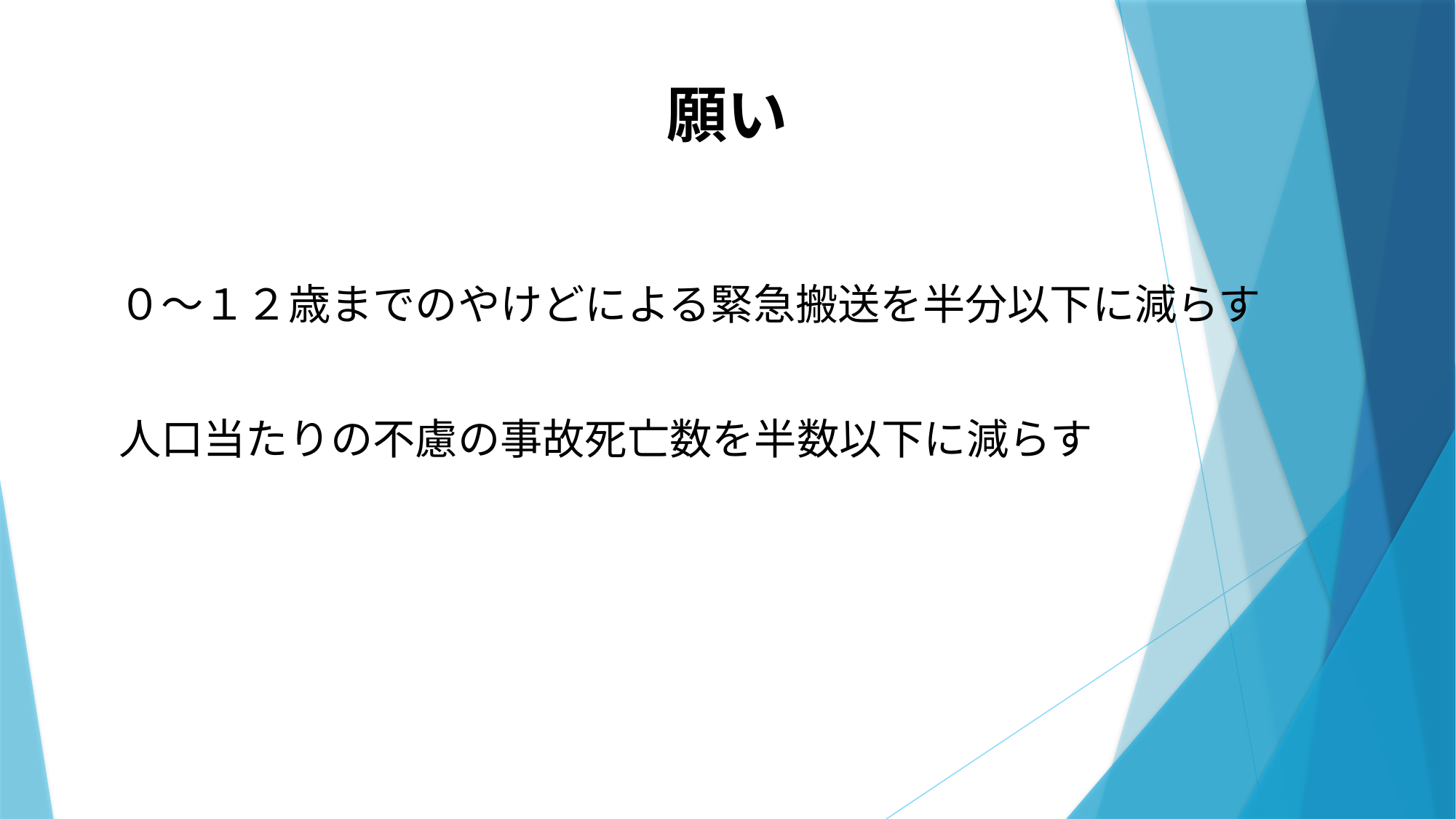

# 願い
０～１２歳までのやけどによる緊急搬送を半分以下に減らす

人口当たりの不慮の事故死亡数を半数以下に減らす